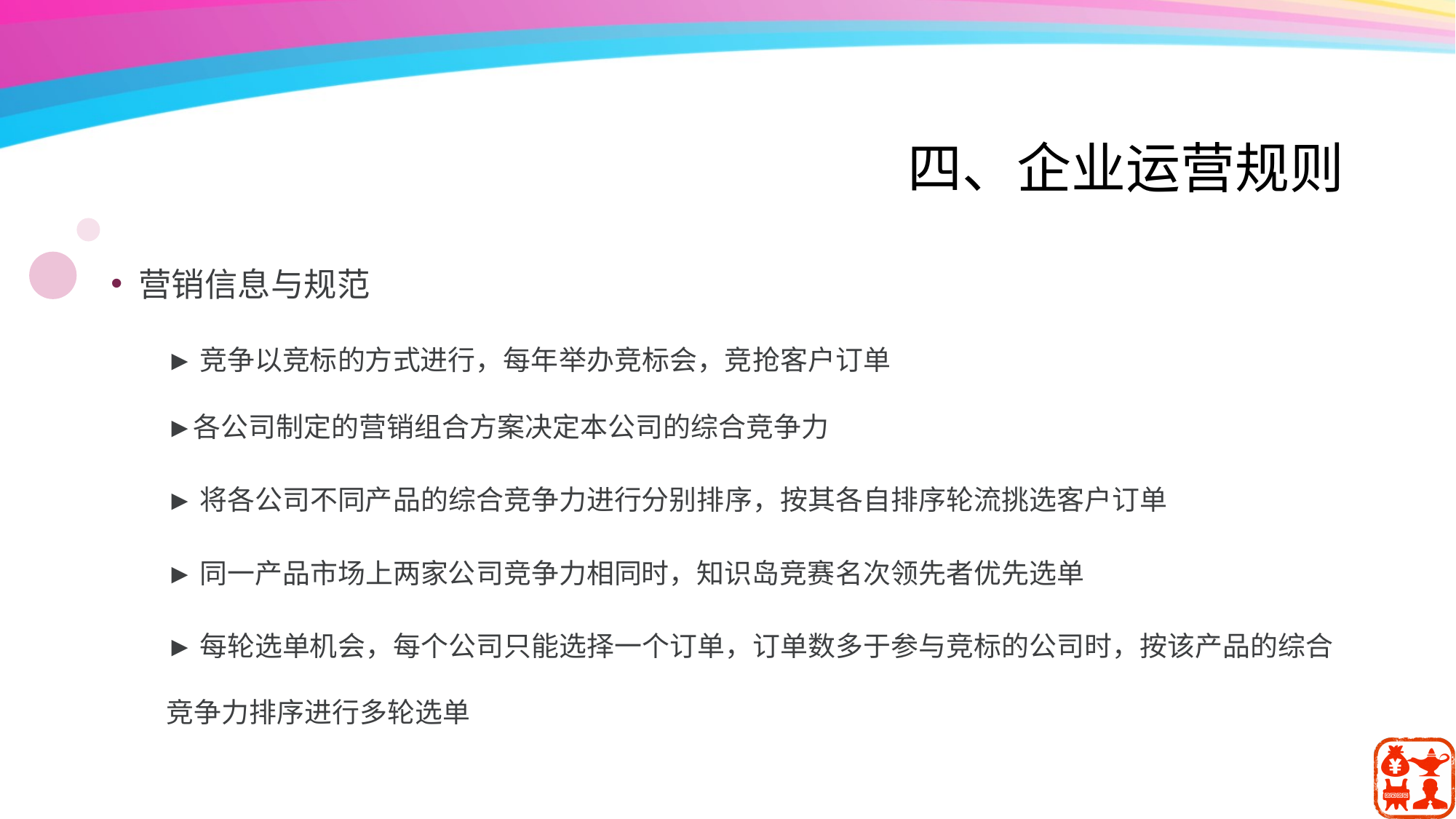

# 四、企业运营规则

营销信息与规范
►竞争以竞标的方式进行，每年举办竞标会，竞抢客户订单
►各公司制定的营销组合方案决定本公司的综合竞争力
►将各公司不同产品的综合竞争力进行分别排序，按其各自排序轮流挑选客户订单
►同一产品市场上两家公司竞争力相同时，知识岛竞赛名次领先者优先选单
►每轮选单机会，每个公司只能选择一个订单，订单数多于参与竞标的公司时，按该产品的综合竞争力排序进行多轮选单